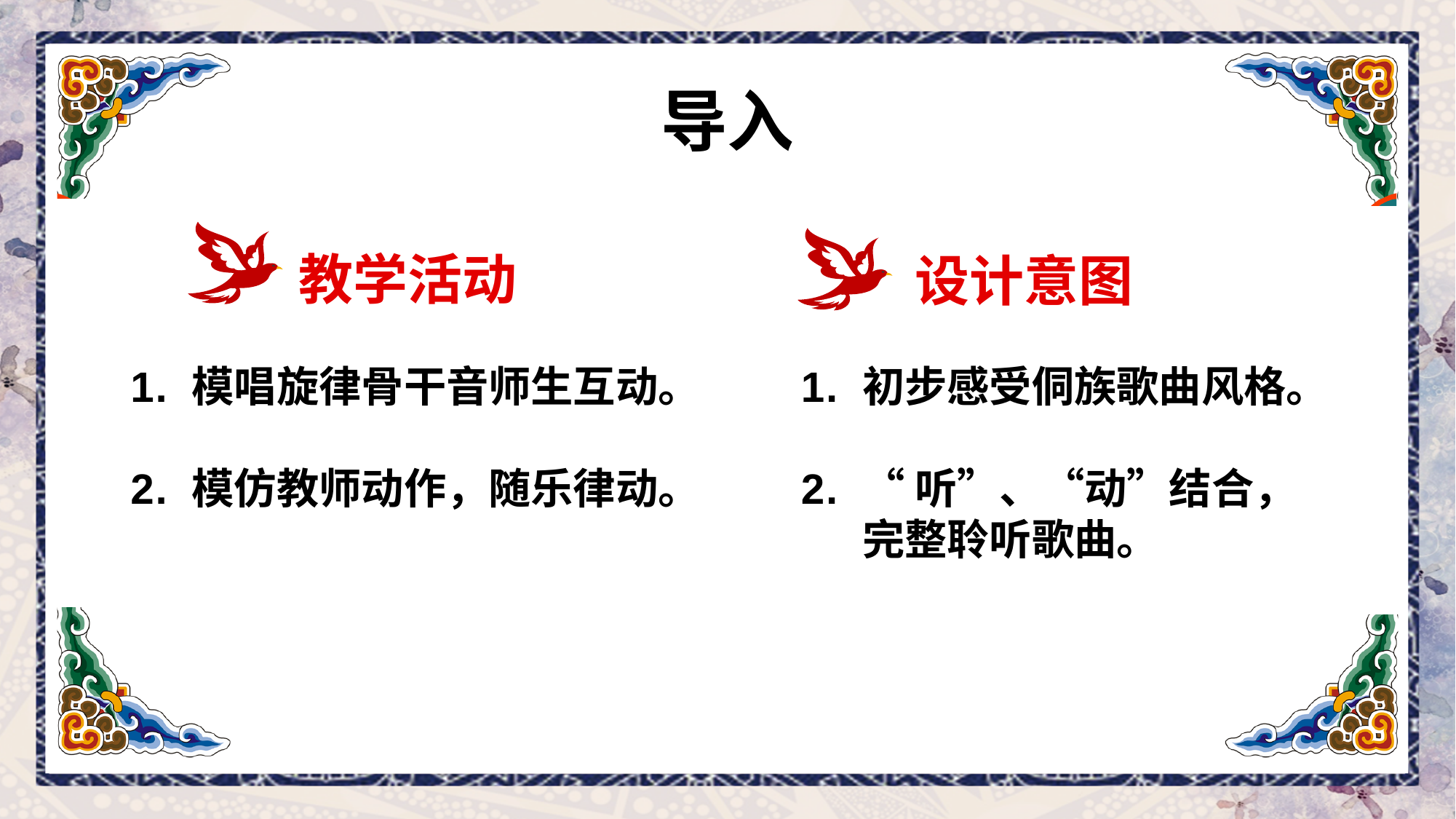

# 导入

教学活动
设计意图
模唱旋律骨干音师生互动。

模仿教师动作，随乐律动。
初步感受侗族歌曲风格。

“听”、“动”结合，完整聆听歌曲。